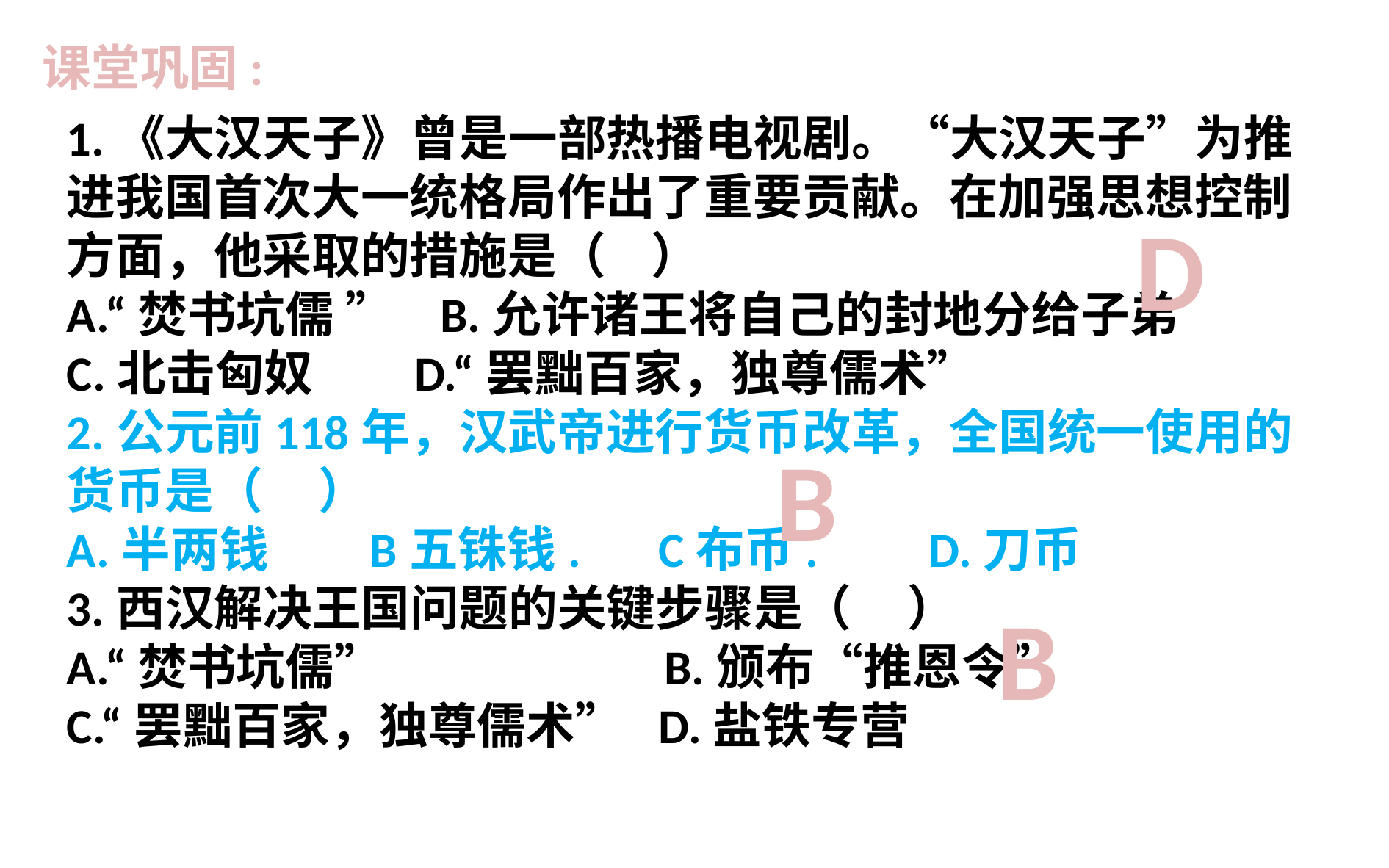

课堂巩固:
1.《大汉天子》曾是一部热播电视剧。“大汉天子”为推进我国首次大一统格局作出了重要贡献。在加强思想控制方面，他采取的措施是（    ）
A.“焚书坑儒 ”   B.允许诸王将自己的封地分给子弟
C.北击匈奴        D.“罢黜百家，独尊儒术”
2.公元前118年，汉武帝进行货币改革，全国统一使用的货币是（     ）
A.半两钱        B五铢钱.       C布币.          D.刀币
3.西汉解决王国问题的关键步骤是（     ）
A.“焚书坑儒”                        B.颁布“推恩令”
C.“罢黜百家，独尊儒术”  D.盐铁专营
D
B
B